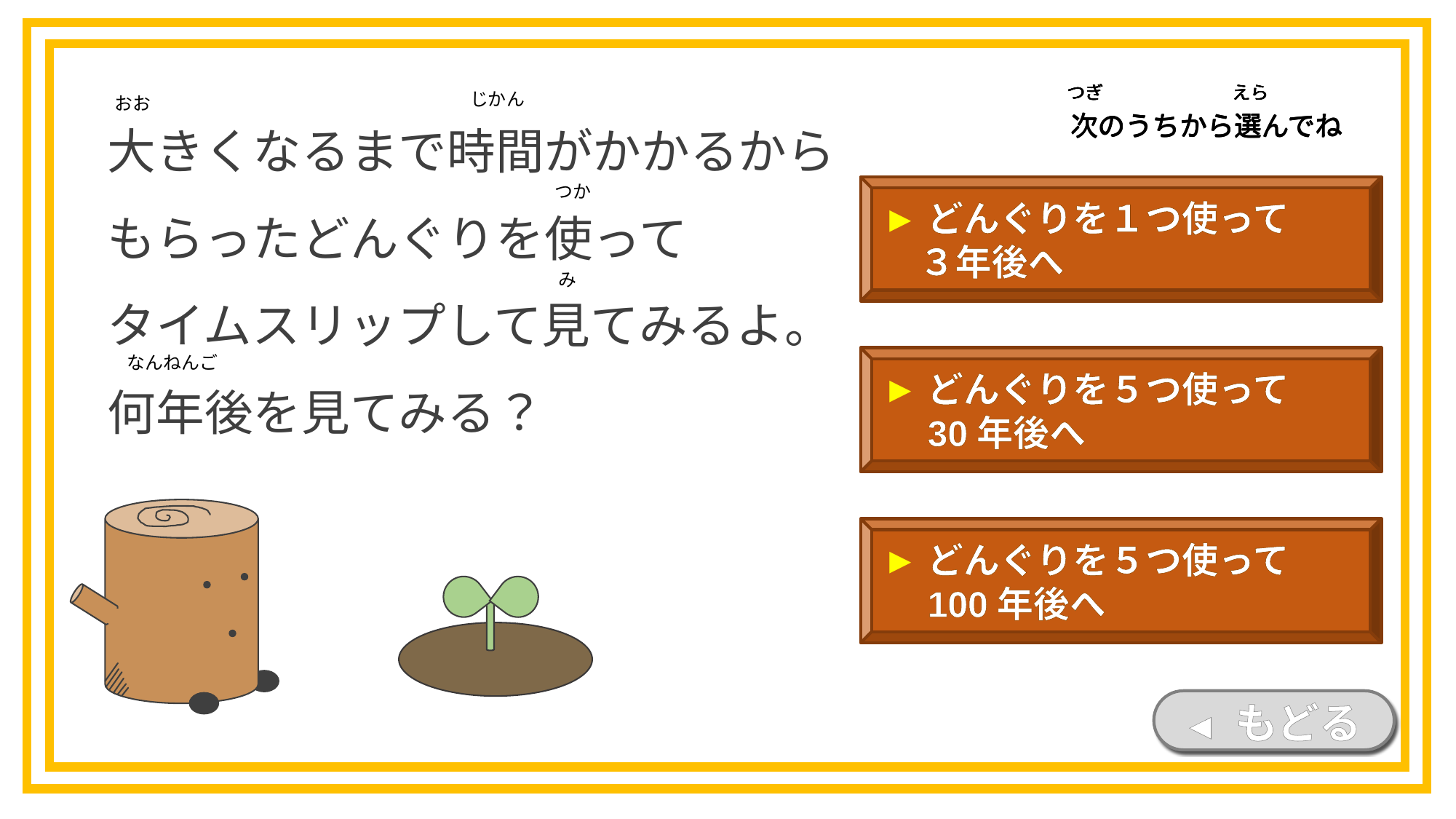

つぎ
えら
次のうちから選んでね
つぎ
えら
次のうちから選んでね
つぎ
えら
次のうちから選んでね
つぎ
えら
次のうちから選んでね
じかん
大きくなるまで時間がかかるから
もらったどんぐりを使って
タイムスリップして見てみるよ。
何年後を見てみる？
おお
つか
►どんぐりを１つ使って
　３年後へ
み
なんねんご
►どんぐりを５つ使って
　30年後へ

►どんぐりを５つ使って
　100年後へ

◄ もどる